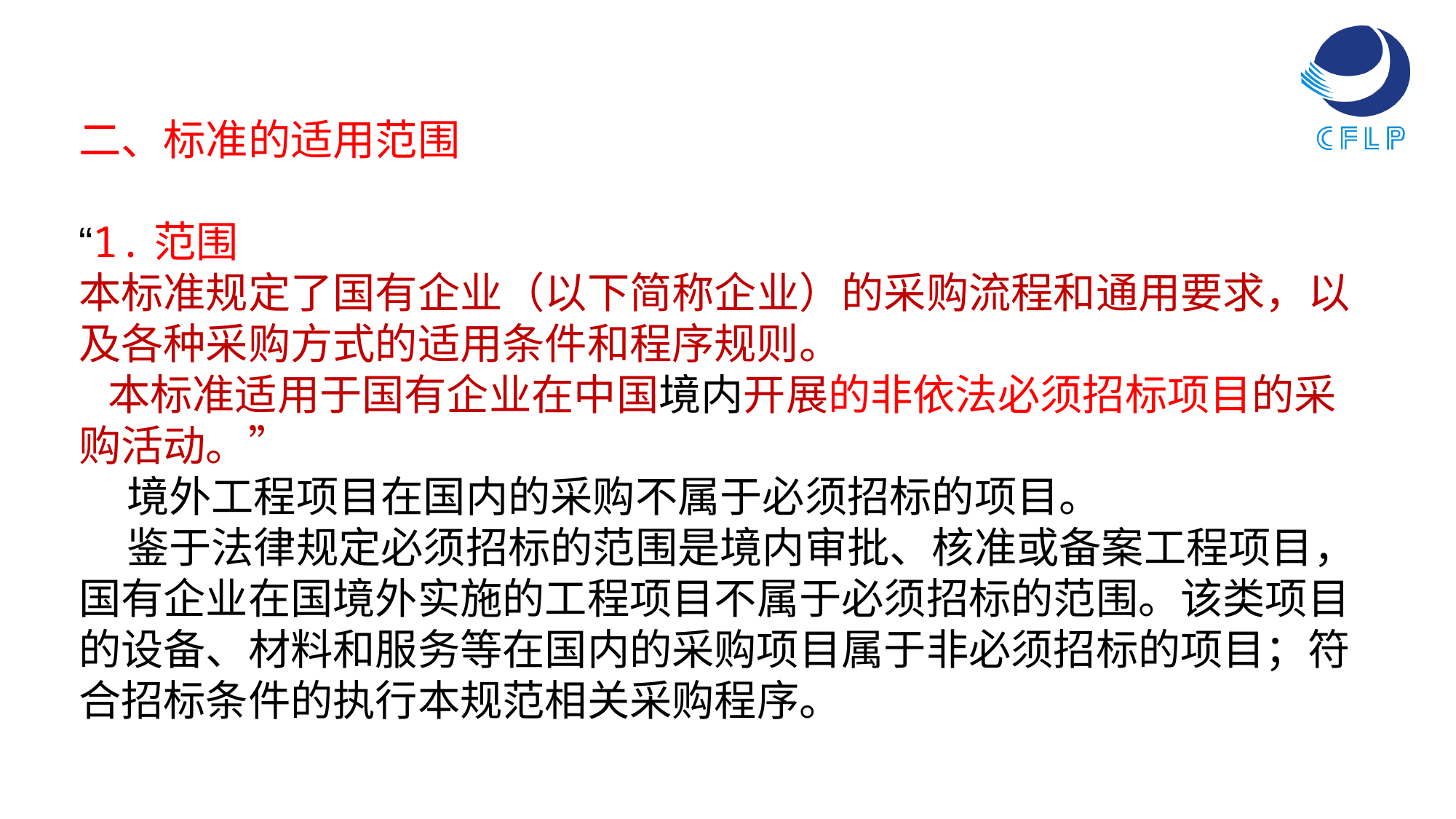

二、标准的适用范围

“1.范围
本标准规定了国有企业（以下简称企业）的采购流程和通用要求，以及各种采购方式的适用条件和程序规则。
  本标准适用于国有企业在中国境内开展的非依法必须招标项目的采购活动。”
    境外工程项目在国内的采购不属于必须招标的项目。
    鉴于法律规定必须招标的范围是境内审批、核准或备案工程项目，国有企业在国境外实施的工程项目不属于必须招标的范围。该类项目的设备、材料和服务等在国内的采购项目属于非必须招标的项目；符合招标条件的执行本规范相关采购程序。